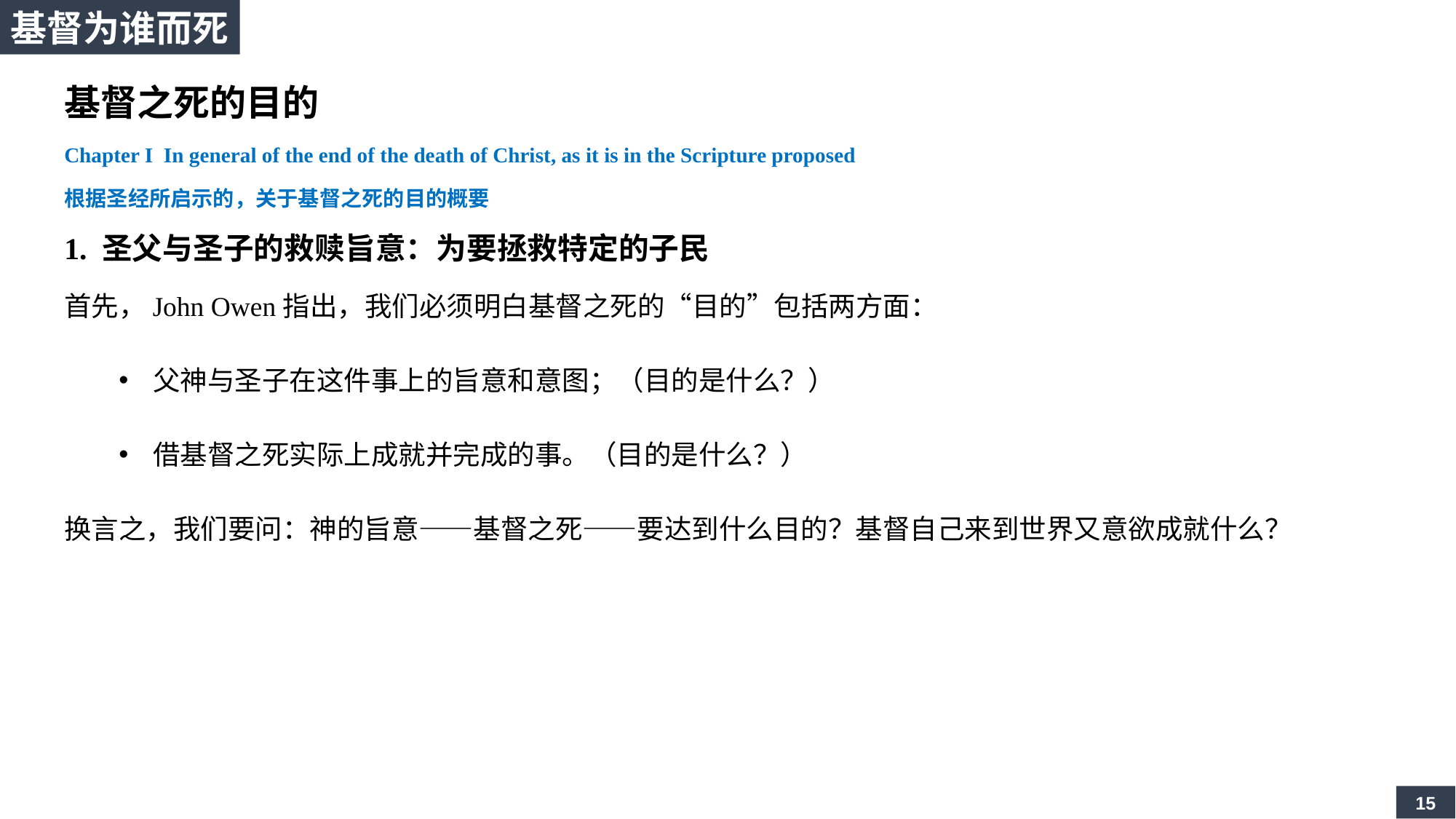

基督为谁而死
基督之死的目的
Chapter I  In general of the end of the death of Christ, as it is in the Scripture proposed
根据圣经所启示的，关于基督之死的目的概要
1. 圣父与圣子的救赎旨意：为要拯救特定的子民
首先，John Owen指出，我们必须明白基督之死的“目的”包括两方面：
父神与圣子在这件事上的旨意和意图；（目的是什么？）
借基督之死实际上成就并完成的事。（目的是什么？）
换言之，我们要问：神的旨意——基督之死——要达到什么目的？基督自己来到世界又意欲成就什么？
15